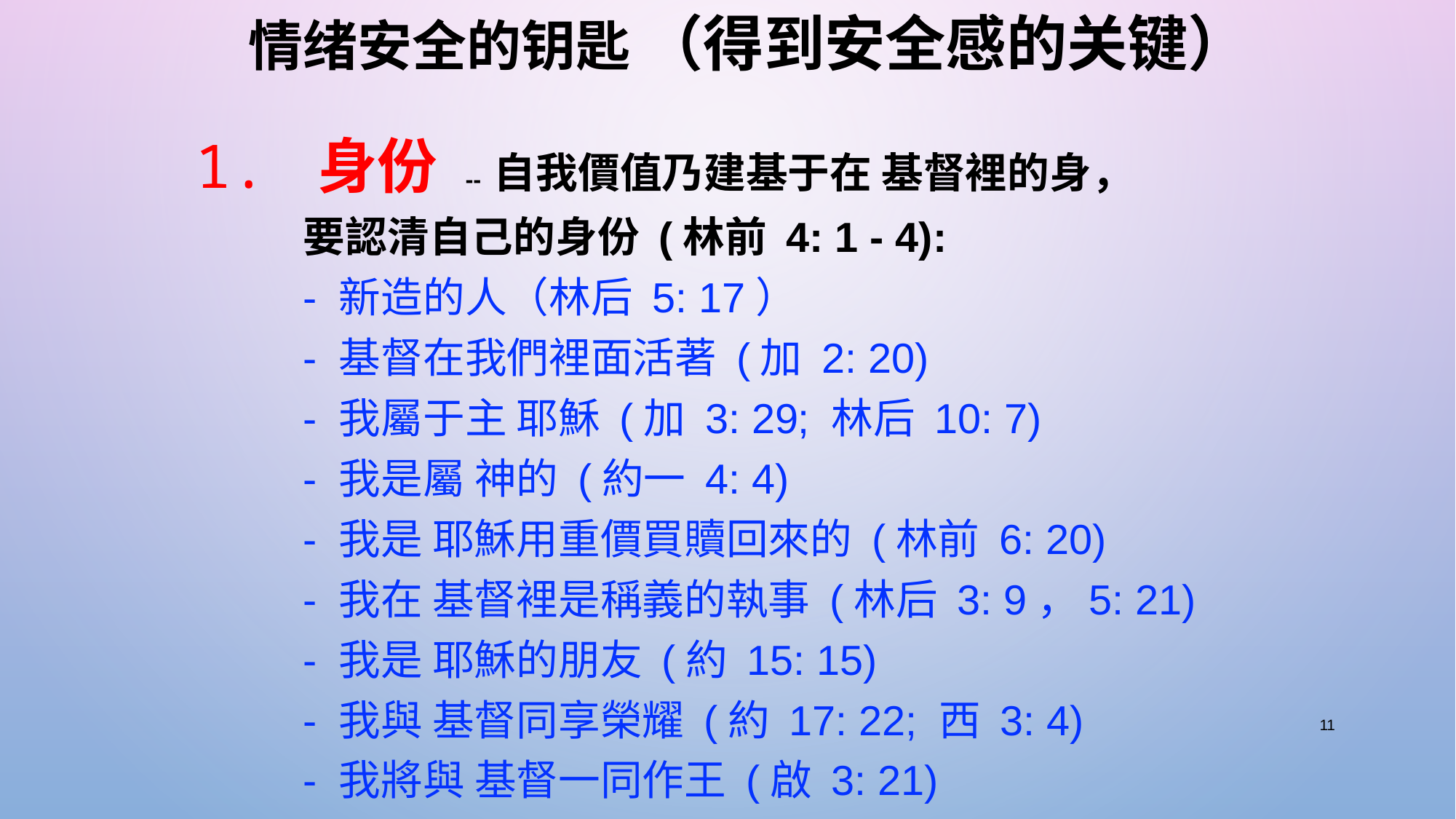

情绪安全的钥匙 （得到安全感的关键）
1. 身份 -- 自我價值乃建基于在 基督裡的身，					  			要認清自己的身份 (林前 4: 1 - 4):
	- 新造的人（林后 5: 17）
	- 基督在我們裡面活著 (加 2: 20)
	- 我屬于主 耶穌 (加 3: 29; 林后 10: 7)
	- 我是屬 神的 (約一 4: 4)
	- 我是 耶穌用重價買贖回來的 (林前 6: 20)
	- 我在 基督裡是稱義的執事 (林后 3: 9，5: 21)
	- 我是 耶穌的朋友 (約 15: 15)
	- 我與 基督同享榮耀 (約 17: 22; 西 3: 4)
	- 我將與 基督一同作王 (啟 3: 21)
11